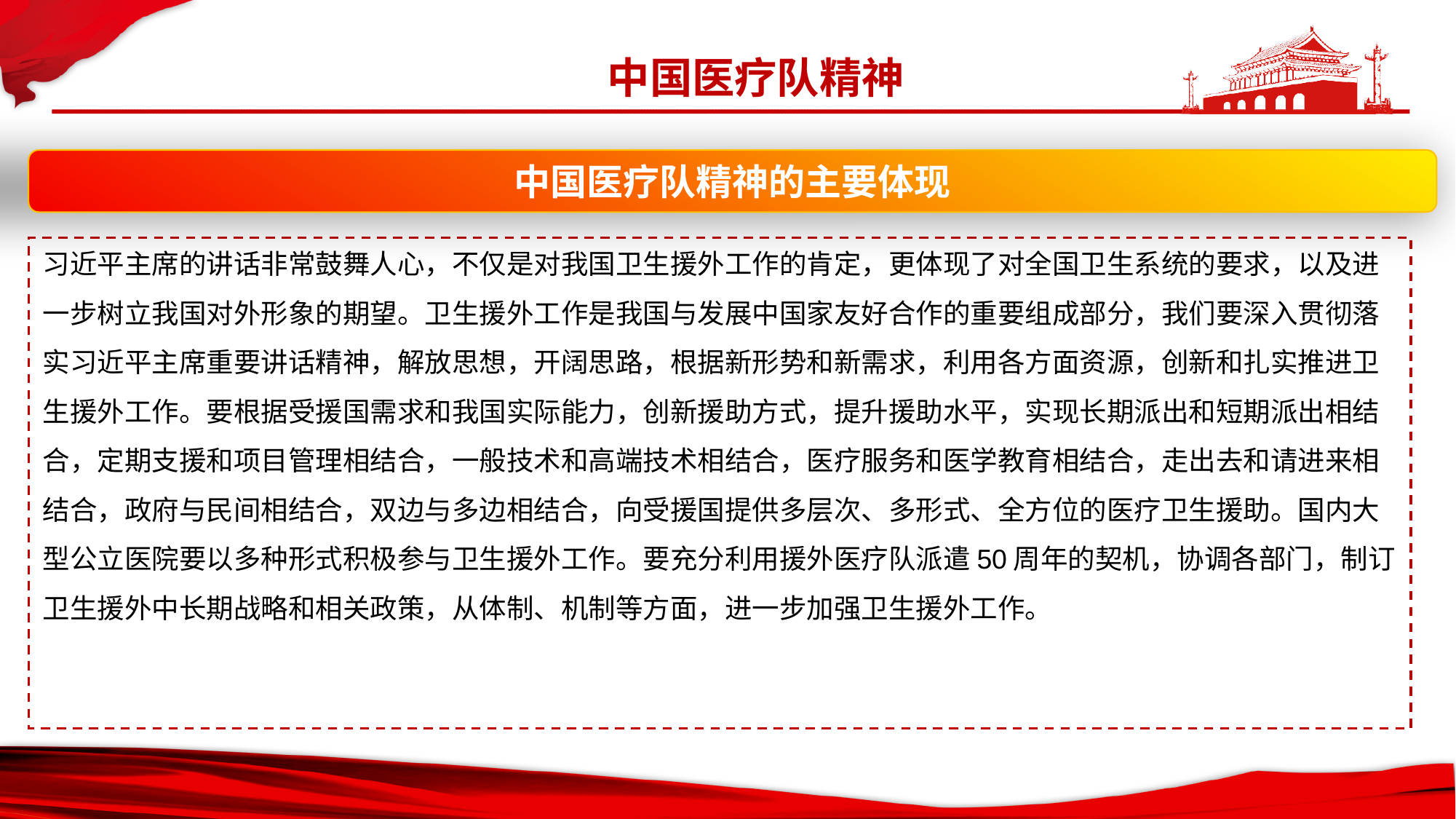

中国医疗队精神
中国医疗队精神的主要体现
习近平主席的讲话非常鼓舞人心，不仅是对我国卫生援外工作的肯定，更体现了对全国卫生系统的要求，以及进一步树立我国对外形象的期望。卫生援外工作是我国与发展中国家友好合作的重要组成部分，我们要深入贯彻落实习近平主席重要讲话精神，解放思想，开阔思路，根据新形势和新需求，利用各方面资源，创新和扎实推进卫生援外工作。要根据受援国需求和我国实际能力，创新援助方式，提升援助水平，实现长期派出和短期派出相结合，定期支援和项目管理相结合，一般技术和高端技术相结合，医疗服务和医学教育相结合，走出去和请进来相结合，政府与民间相结合，双边与多边相结合，向受援国提供多层次、多形式、全方位的医疗卫生援助。国内大型公立医院要以多种形式积极参与卫生援外工作。要充分利用援外医疗队派遣50周年的契机，协调各部门，制订卫生援外中长期战略和相关政策，从体制、机制等方面，进一步加强卫生援外工作。